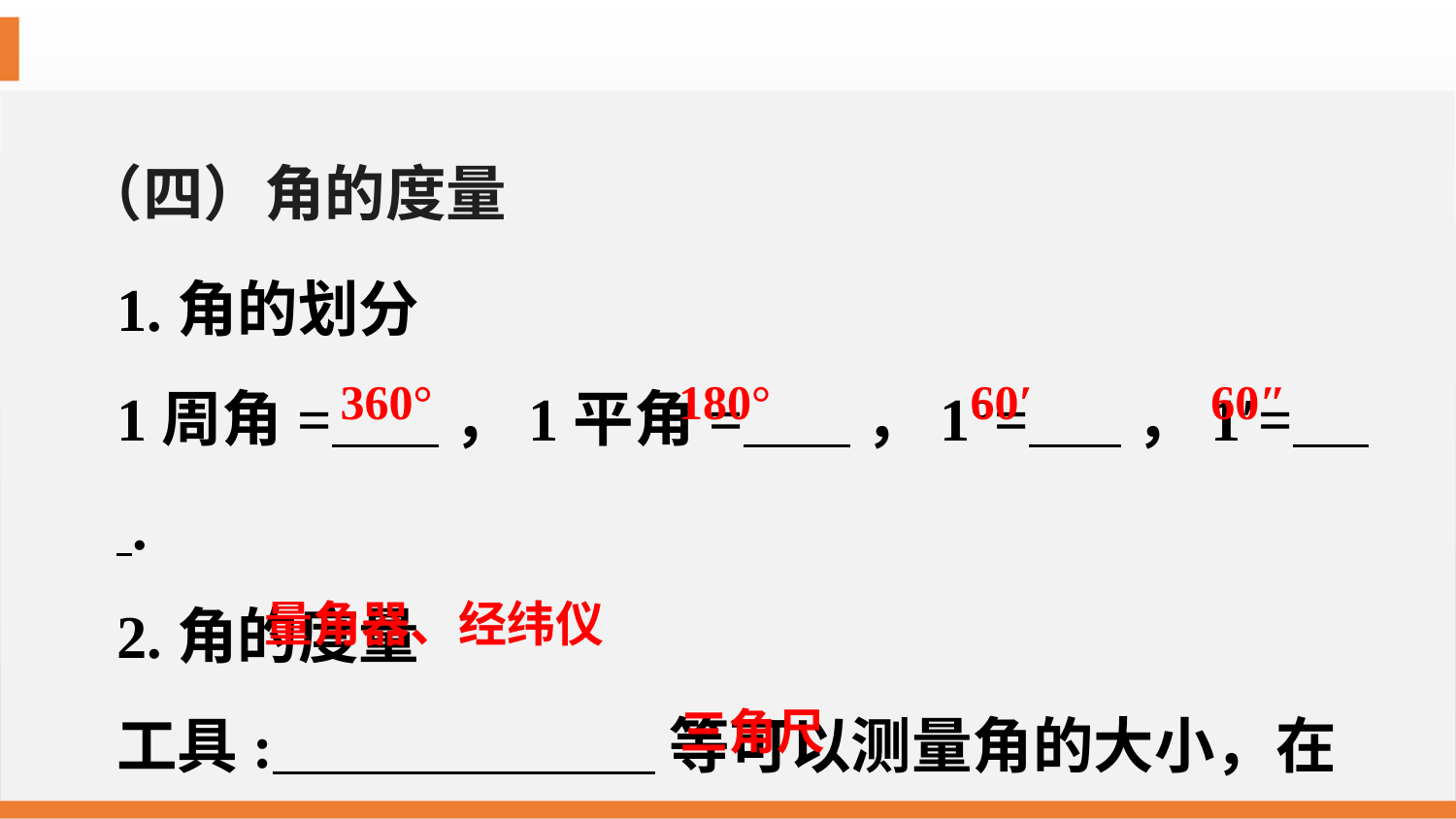

（四）角的度量
1.角的划分
1周角=       ，1平角=       ，1°=      ，1′=       .
2.角的度量
工具:                         等可以测量角的大小，在实际中我们还可以借助            来画一些特殊的角.
360°
180°
60′
60″
量角器、经纬仪
三角尺